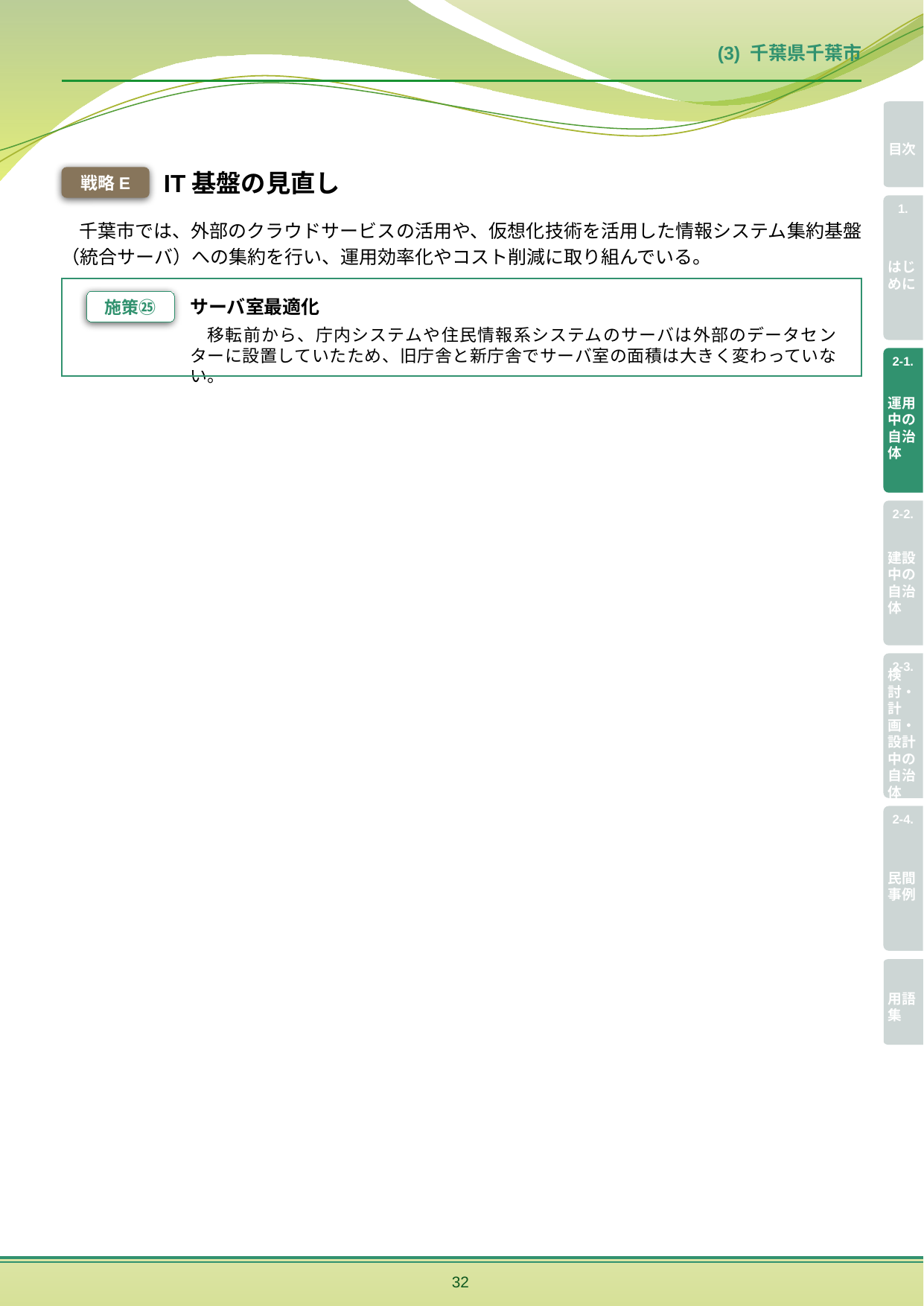

(3) 千葉県千葉市
戦略E
IT基盤の見直し
千葉市では、外部のクラウドサービスの活用や、仮想化技術を活用した情報システム集約基盤（統合サーバ）への集約を行い、運用効率化やコスト削減に取り組んでいる。

施策㉕
サーバ室最適化
移転前から、庁内システムや住民情報系システムのサーバは外部のデータセンターに設置していたため、旧庁舎と新庁舎でサーバ室の面積は大きく変わっていない。
32